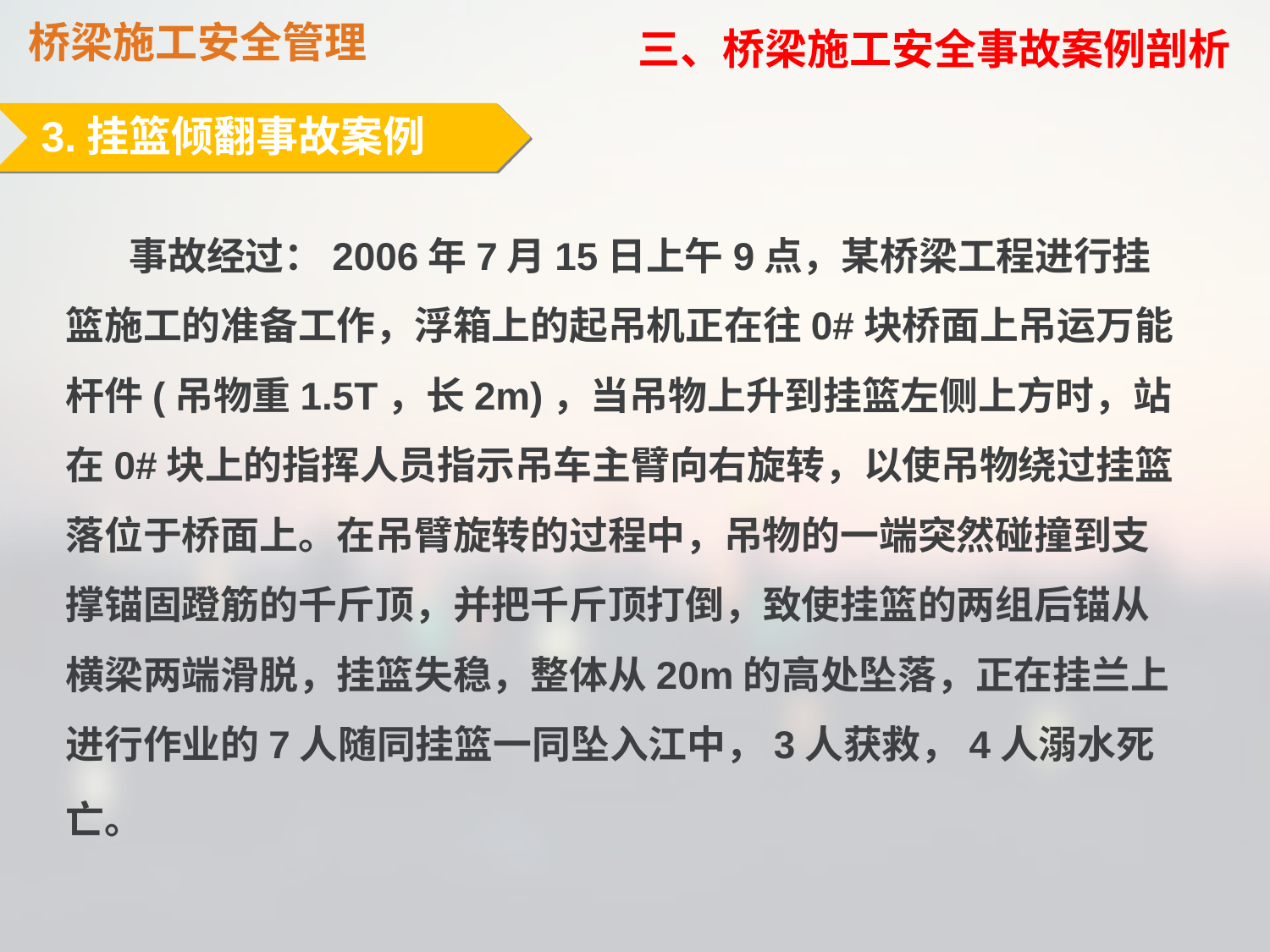

桥梁施工安全管理
三、桥梁施工安全事故案例剖析
3.挂篮倾翻事故案例
事故经过：2006年7月15日上午9点，某桥梁工程进行挂篮施工的准备工作，浮箱上的起吊机正在往0#块桥面上吊运万能杆件(吊物重1.5T，长2m)，当吊物上升到挂篮左侧上方时，站在0#块上的指挥人员指示吊车主臂向右旋转，以使吊物绕过挂篮落位于桥面上。在吊臂旋转的过程中，吊物的一端突然碰撞到支撑锚固蹬筋的千斤顶，并把千斤顶打倒，致使挂篮的两组后锚从横梁两端滑脱，挂篮失稳，整体从20m的高处坠落，正在挂兰上进行作业的7人随同挂篮一同坠入江中，3人获救，4人溺水死亡。